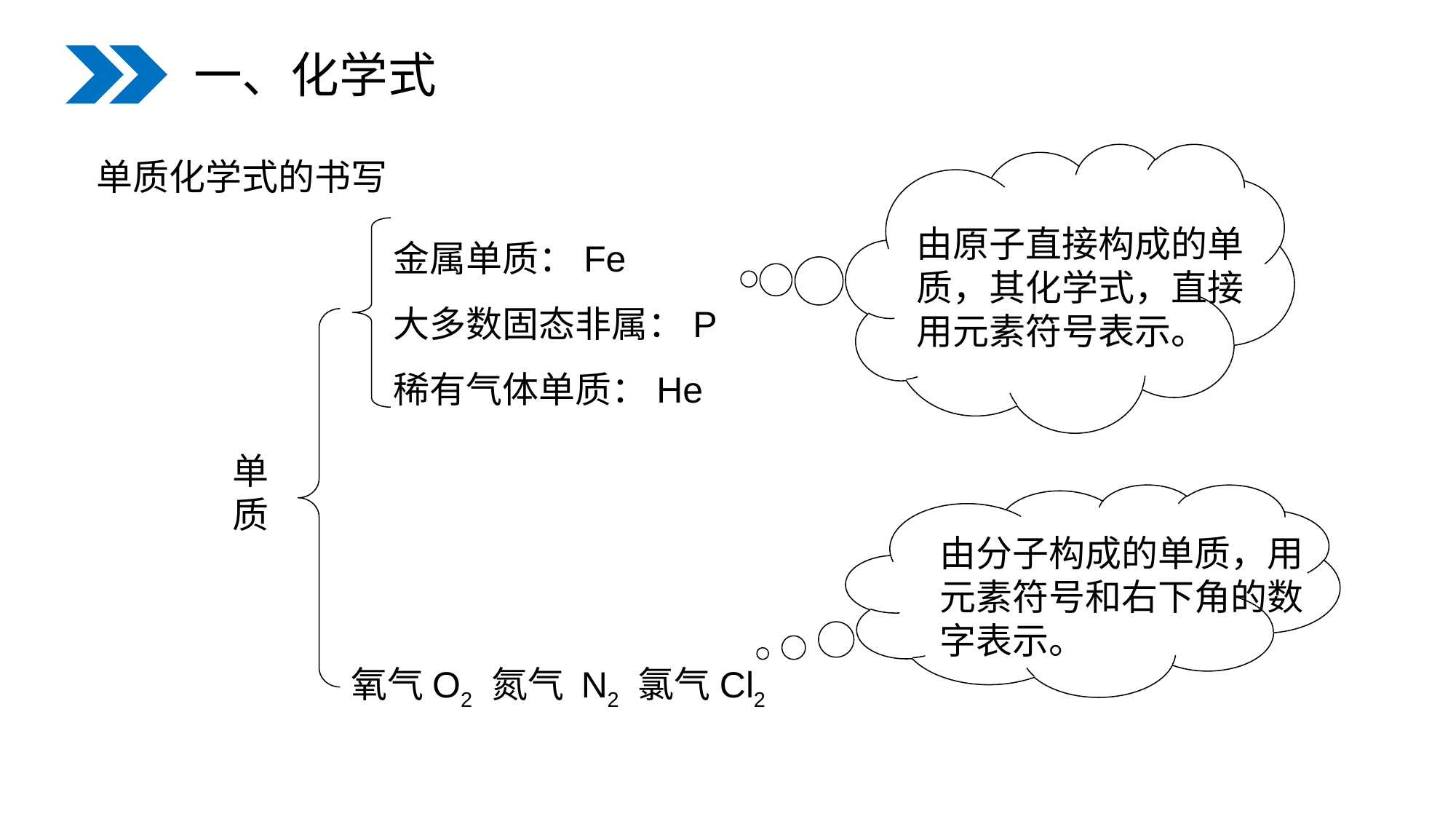

一、化学式

由原子直接构成的单质，其化学式，直接用元素符号表示。
单质化学式的书写
金属单质：Fe
大多数固态非属：P
稀有气体单质：He

单质

由分子构成的单质，用元素符号和右下角的数字表示。
氧气O2 氮气 N2 氯气Cl2